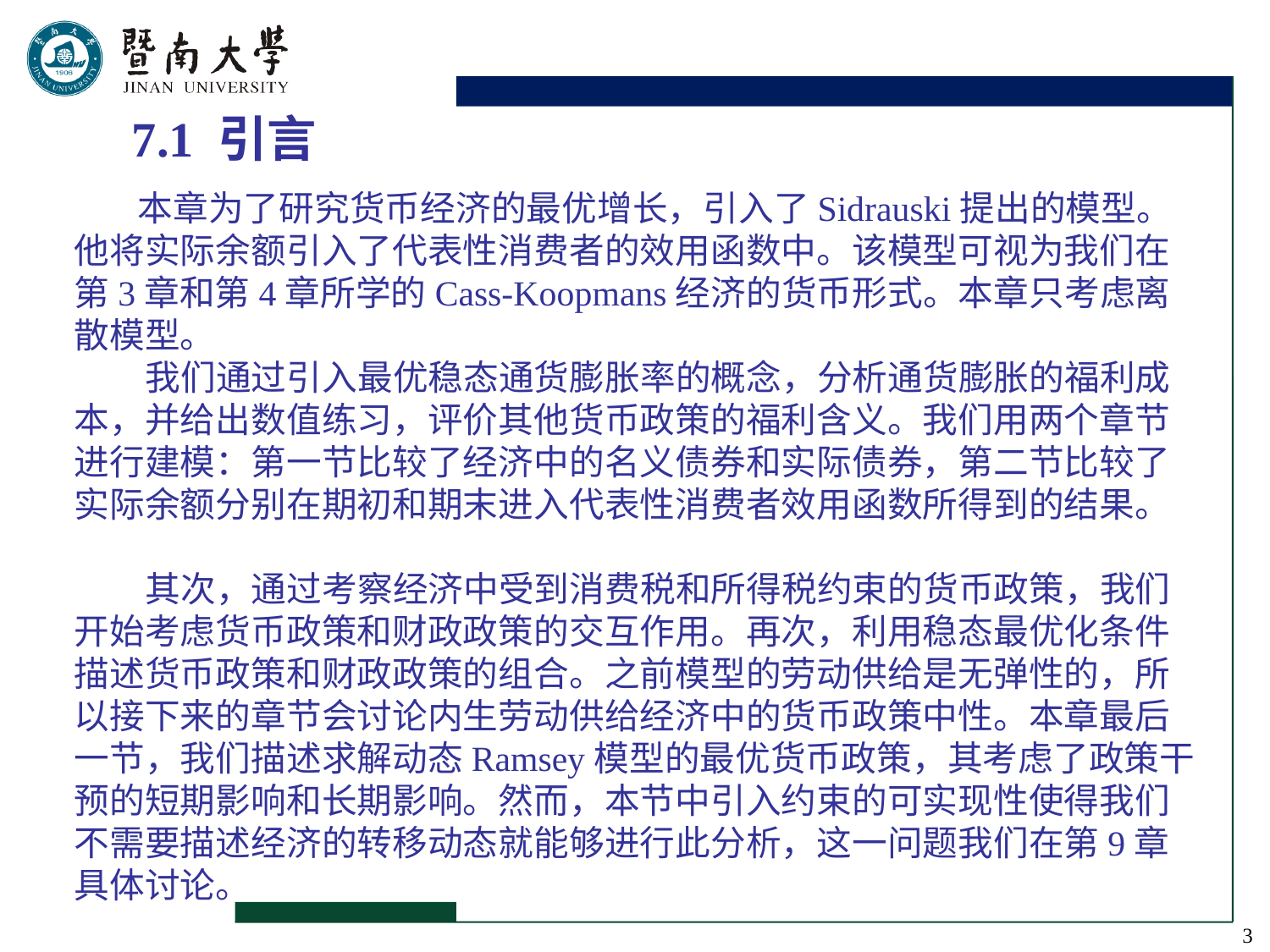

7.1 引言

       本章为了研究货币经济的最优增长，引入了Sidrauski提出的模型。他将实际余额引入了代表性消费者的效用函数中。该模型可视为我们在第3章和第4章所学的Cass-Koopmans经济的货币形式。本章只考虑离散模型。
        我们通过引入最优稳态通货膨胀率的概念，分析通货膨胀的福利成本，并给出数值练习，评价其他货币政策的福利含义。我们用两个章节进行建模：第一节比较了经济中的名义债券和实际债券，第二节比较了实际余额分别在期初和期末进入代表性消费者效用函数所得到的结果。
        其次，通过考察经济中受到消费税和所得税约束的货币政策，我们开始考虑货币政策和财政政策的交互作用。再次，利用稳态最优化条件描述货币政策和财政政策的组合。之前模型的劳动供给是无弹性的，所以接下来的章节会讨论内生劳动供给经济中的货币政策中性。本章最后一节，我们描述求解动态Ramsey模型的最优货币政策，其考虑了政策干预的短期影响和长期影响。然而，本节中引入约束的可实现性使得我们不需要描述经济的转移动态就能够进行此分析，这一问题我们在第9章具体讨论。